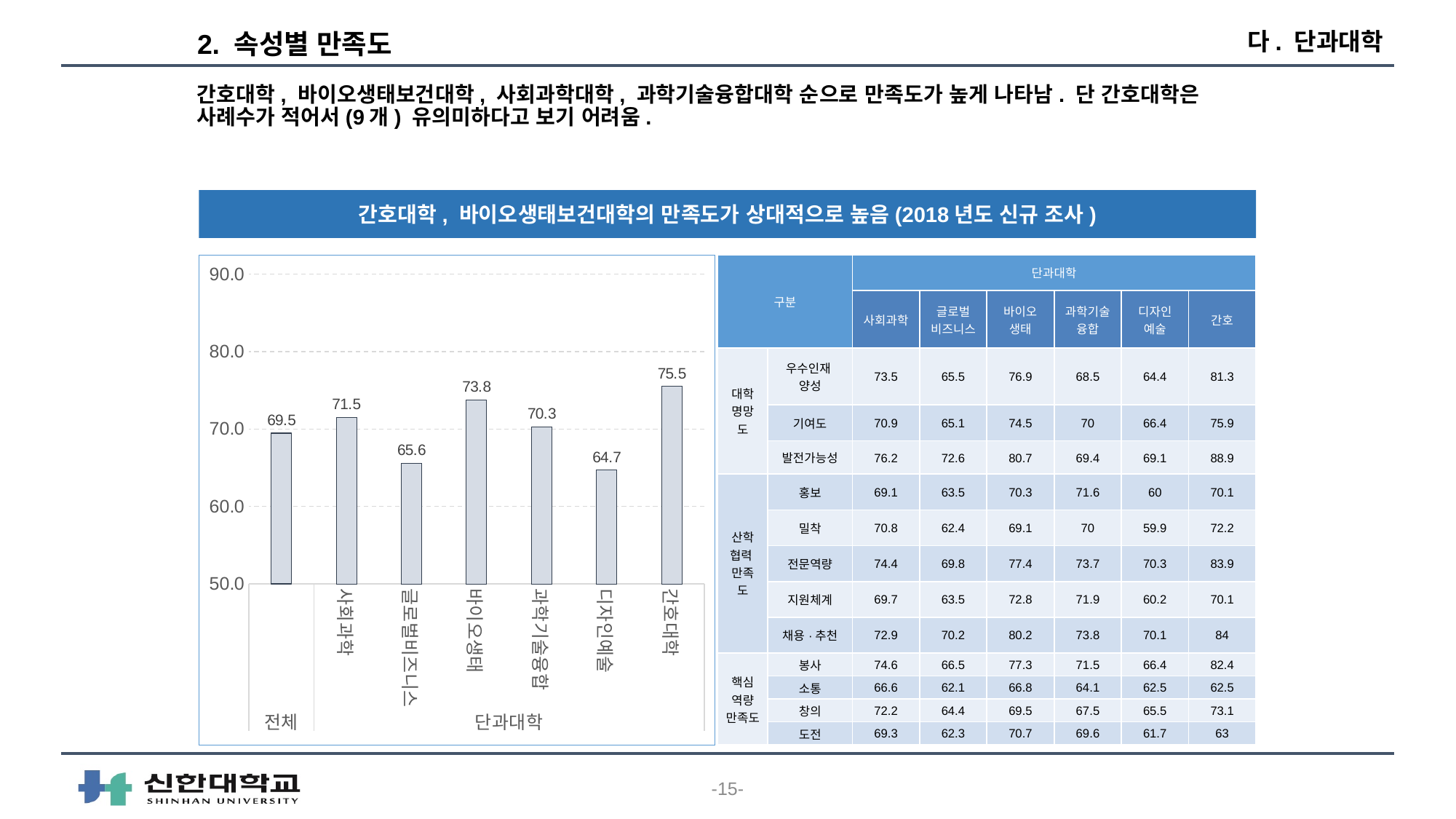

다. 단과대학
# 2. 속성별 만족도
간호대학, 바이오생태보건대학, 사회과학대학, 과학기술융합대학 순으로 만족도가 높게 나타남. 단 간호대학은 사례수가 적어서(9개) 유의미하다고 보기 어려움.
간호대학, 바이오생태보건대학의 만족도가 상대적으로 높음(2018년도 신규 조사)

### Chart

| Category | 2018년 |
|---|---|
|  | 69.5 |
| 사회과학 | 71.5 |
| 글로벌비즈니스 | 65.6 |
| 바이오생태 | 73.8 |
| 과학기술융합 | 70.3 |
| 디자인예술 | 64.7 |
| 간호대학 | 75.5 |
| 구분 |  | 단과대학 |  |  |  |  |  |
| --- | --- | --- | --- | --- | --- | --- | --- |
|  |  | 사회과학 | 글로벌 비즈니스 | 바이오 생태 | 과학기술 융합 | 디자인 예술 | 간호 |
| 대학명망도 | 우수인재 양성 | 73.5 | 65.5 | 76.9 | 68.5 | 64.4 | 81.3 |
|  | 기여도 | 70.9 | 65.1 | 74.5 | 70 | 66.4 | 75.9 |
|  | 발전가능성 | 76.2 | 72.6 | 80.7 | 69.4 | 69.1 | 88.9 |
| 산학협력 만족도 | 홍보 | 69.1 | 63.5 | 70.3 | 71.6 | 60 | 70.1 |
|  | 밀착 | 70.8 | 62.4 | 69.1 | 70 | 59.9 | 72.2 |
|  | 전문역량 | 74.4 | 69.8 | 77.4 | 73.7 | 70.3 | 83.9 |
|  | 지원체계 | 69.7 | 63.5 | 72.8 | 71.9 | 60.2 | 70.1 |
|  | 채용·추천 | 72.9 | 70.2 | 80.2 | 73.8 | 70.1 | 84 |
| 핵심 역량 만족도 | 봉사 | 74.6 | 66.5 | 77.3 | 71.5 | 66.4 | 82.4 |
|  | 소통 | 66.6 | 62.1 | 66.8 | 64.1 | 62.5 | 62.5 |
|  | 창의 | 72.2 | 64.4 | 69.5 | 67.5 | 65.5 | 73.1 |
|  | 도전 | 69.3 | 62.3 | 70.7 | 69.6 | 61.7 | 63 |
-15-